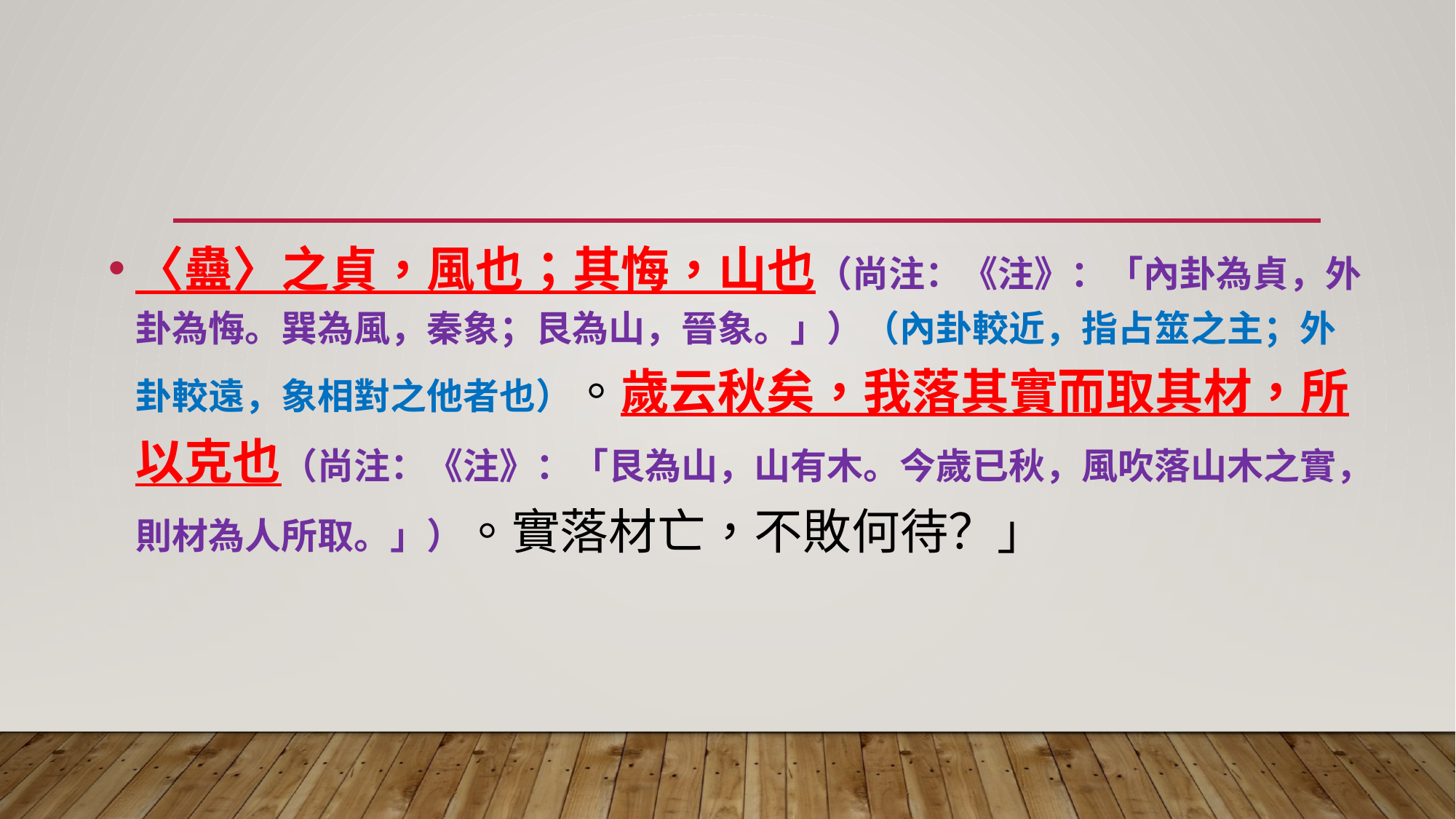

#
〈蠱〉之貞，風也；其悔，山也（尚注：《注》：「內卦為貞，外卦為悔。巽為風，秦象；艮為山，晉象。」）（內卦較近，指占筮之主；外卦較遠，象相對之他者也）。歲云秋矣，我落其實而取其材，所以克也（尚注：《注》：「艮為山，山有木。今歲已秋，風吹落山木之實，則材為人所取。」）。實落材亡，不敗何待？」